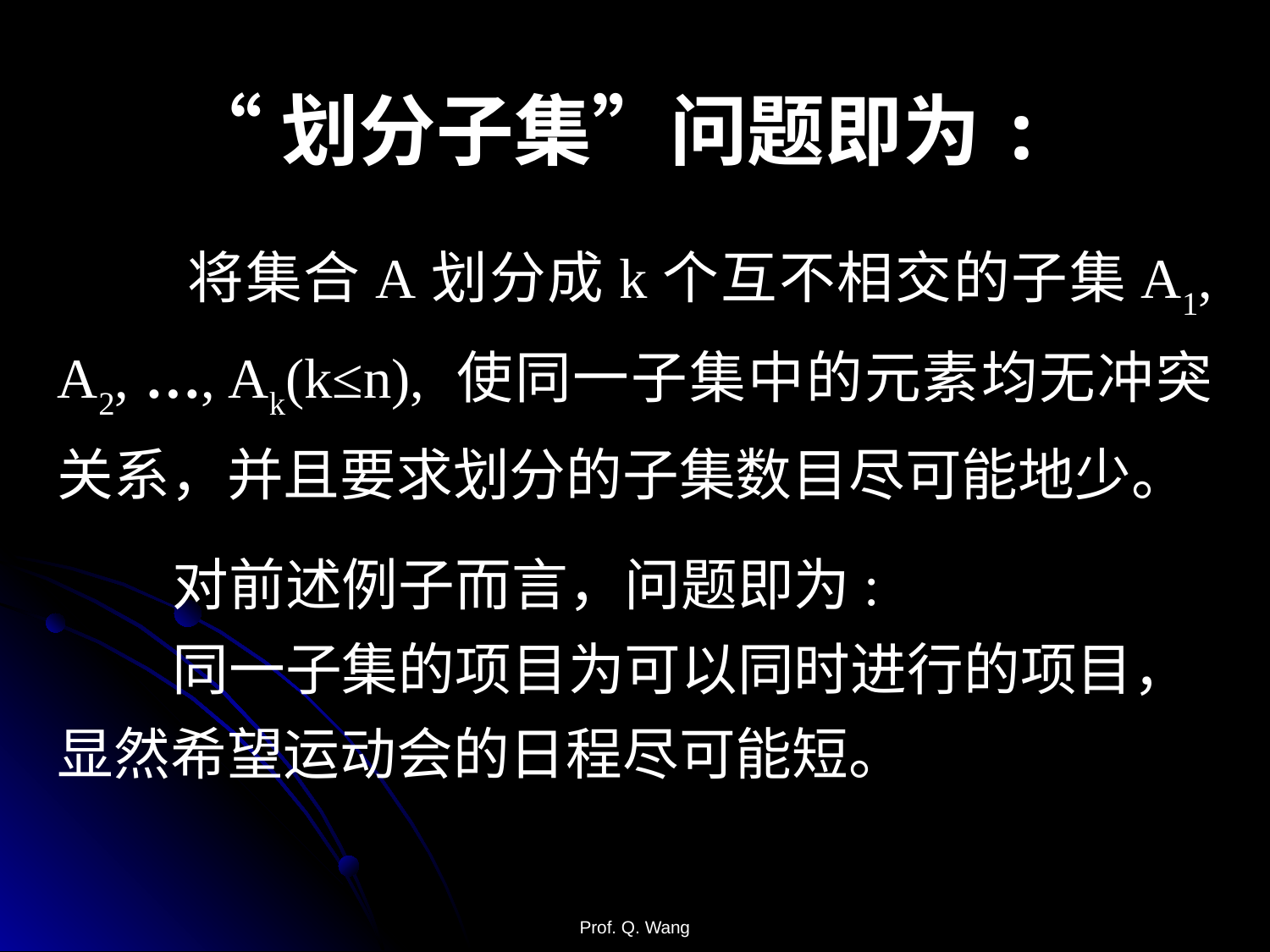

“划分子集”问题即为:
        将集合A划分成k个互不相交的子集A1, A2, …, Ak(k≤n), 使同一子集中的元素均无冲突关系，并且要求划分的子集数目尽可能地少。
        对前述例子而言，问题即为:
        同一子集的项目为可以同时进行的项目，显然希望运动会的日程尽可能短。

Prof. Q. Wang